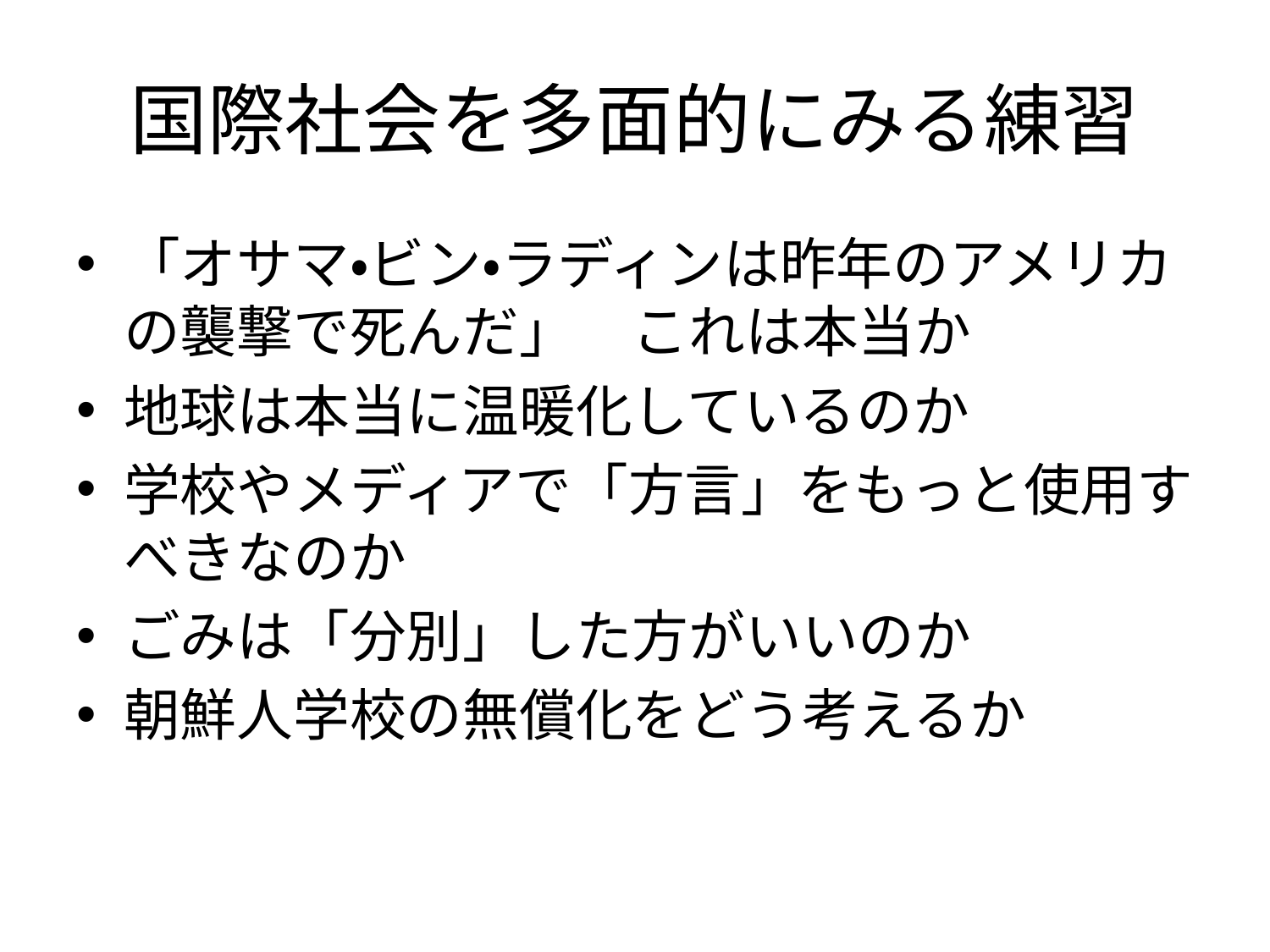

# 国際社会を多面的にみる練習
「オサマ・ビン・ラディンは昨年のアメリカの襲撃で死んだ」　これは本当か
地球は本当に温暖化しているのか
学校やメディアで「方言」をもっと使用すべきなのか
ごみは「分別」した方がいいのか
朝鮮人学校の無償化をどう考えるか